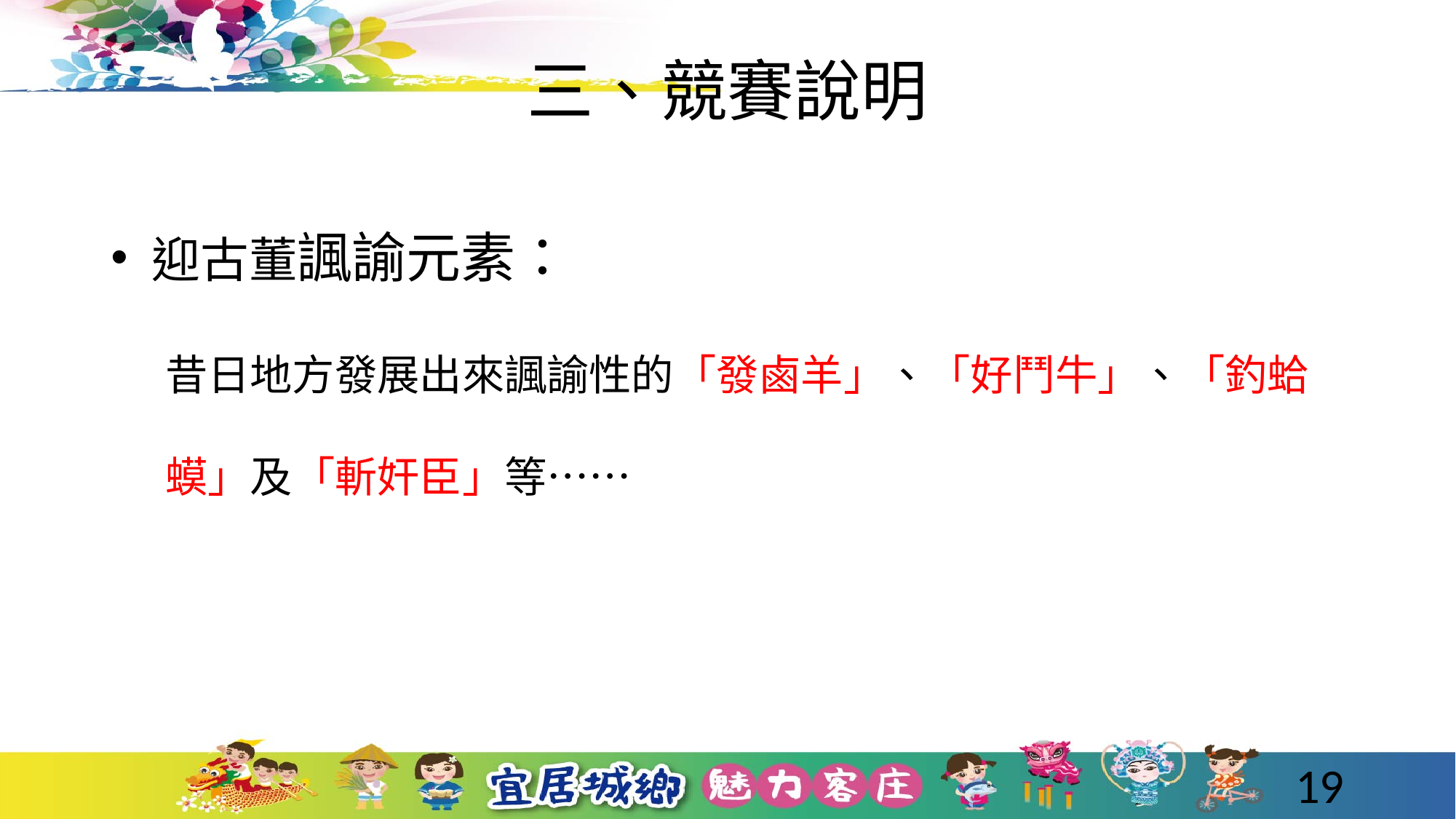

# 三、競賽說明
迎古董諷諭元素：
昔日地方發展出來諷諭性的「發鹵羊」、「好鬥牛」、「釣蛤蟆」及「斬奸臣」等……
19